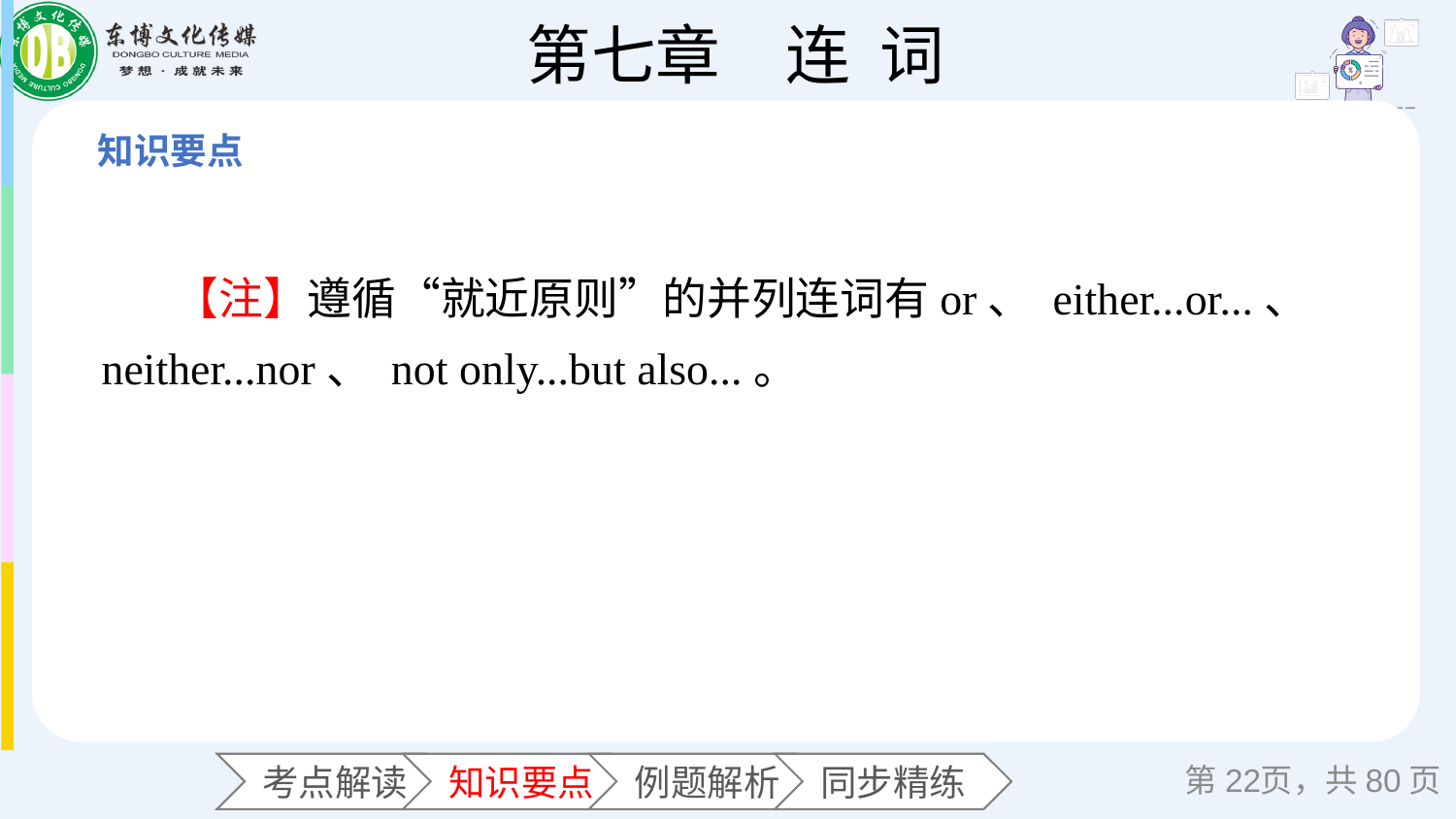

【注】遵循“就近原则”的并列连词有or、 either...or...、 neither...nor、 not only...but also...。
第22页，共80页